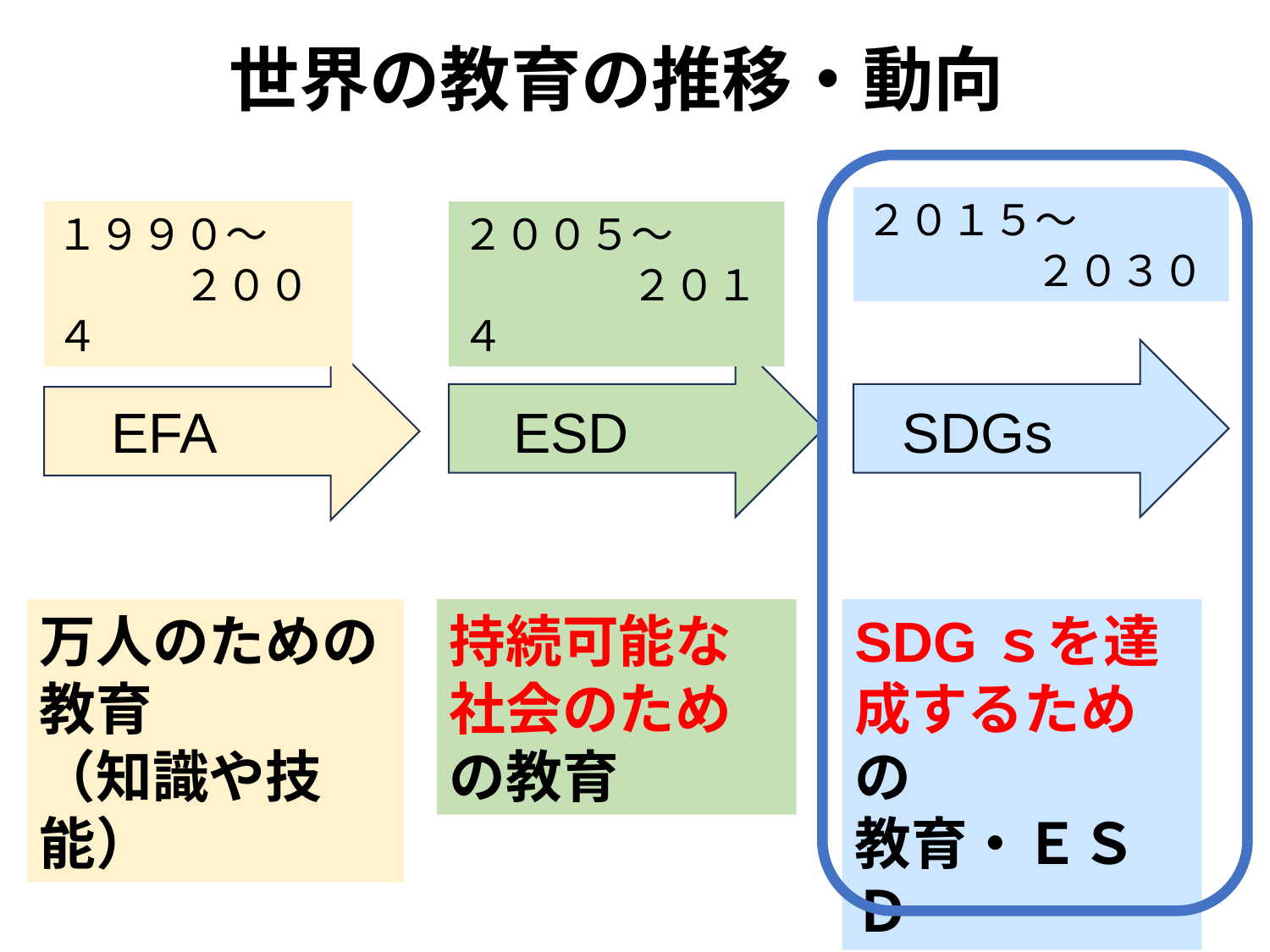

世界の教育の推移・動向

２０１５～
　　　　２０３０
２００５～
　　　　２０１４
１９９０～
　　　２００４

SDGs
EFA
ESD
万人のための教育
（知識や技能）
持続可能な
社会のための教育
SDGｓを達成するための
教育・ＥＳＤ